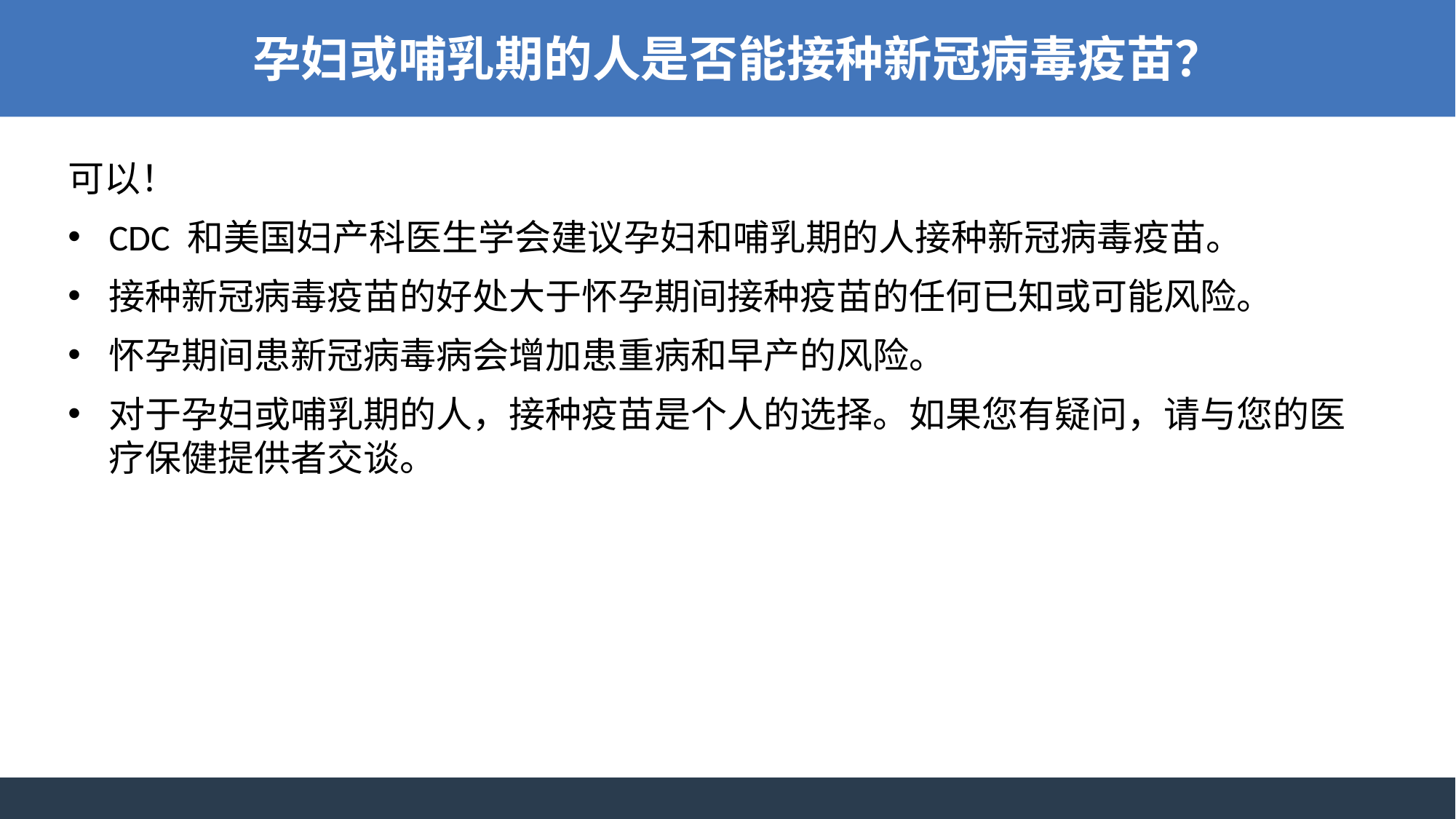

孕妇或哺乳期的人是否能接种新冠病毒疫苗？
可以！
CDC 和美国妇产科医生学会建议孕妇和哺乳期的人接种新冠病毒疫苗。
接种新冠病毒疫苗的好处大于怀孕期间接种疫苗的任何已知或可能风险。
怀孕期间患新冠病毒病会增加患重病和早产的风险。
对于孕妇或哺乳期的人，接种疫苗是个人的选择。如果您有疑问，请与您的医疗保健提供者交谈。